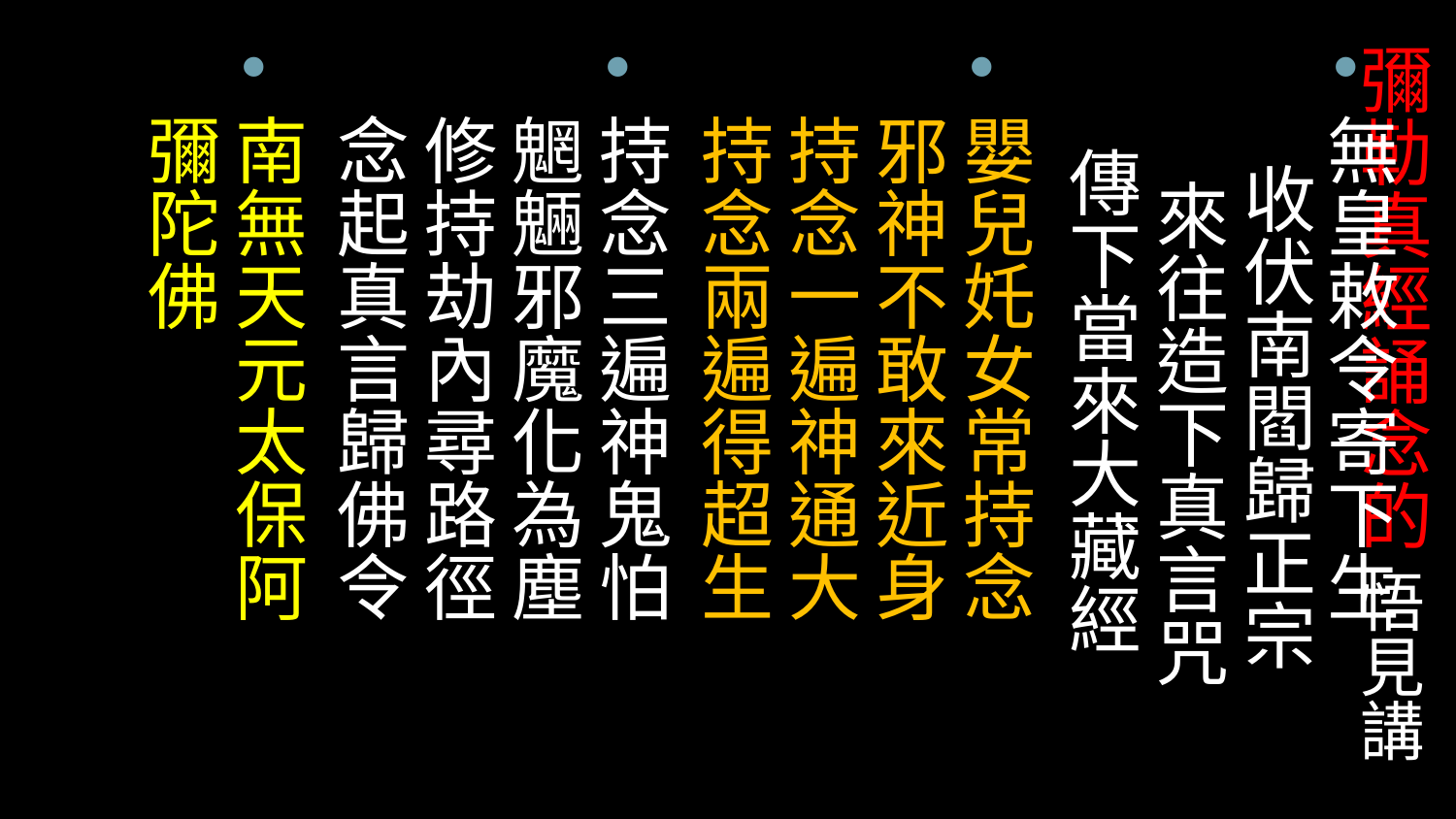

# 彌勒真經誦念的 悟見講
無皇敕令寄下生             收伏南閻歸正宗           來往造下真言咒        傳下當來大藏經
嬰兒奼女常持念        邪神不敢來近身          持念一遍神通大      持念兩遍得超生
持念三遍神鬼怕      魍魎邪魔化為塵     修持劫內尋路徑     念起真言歸佛令
南無天元太保阿     彌陀佛